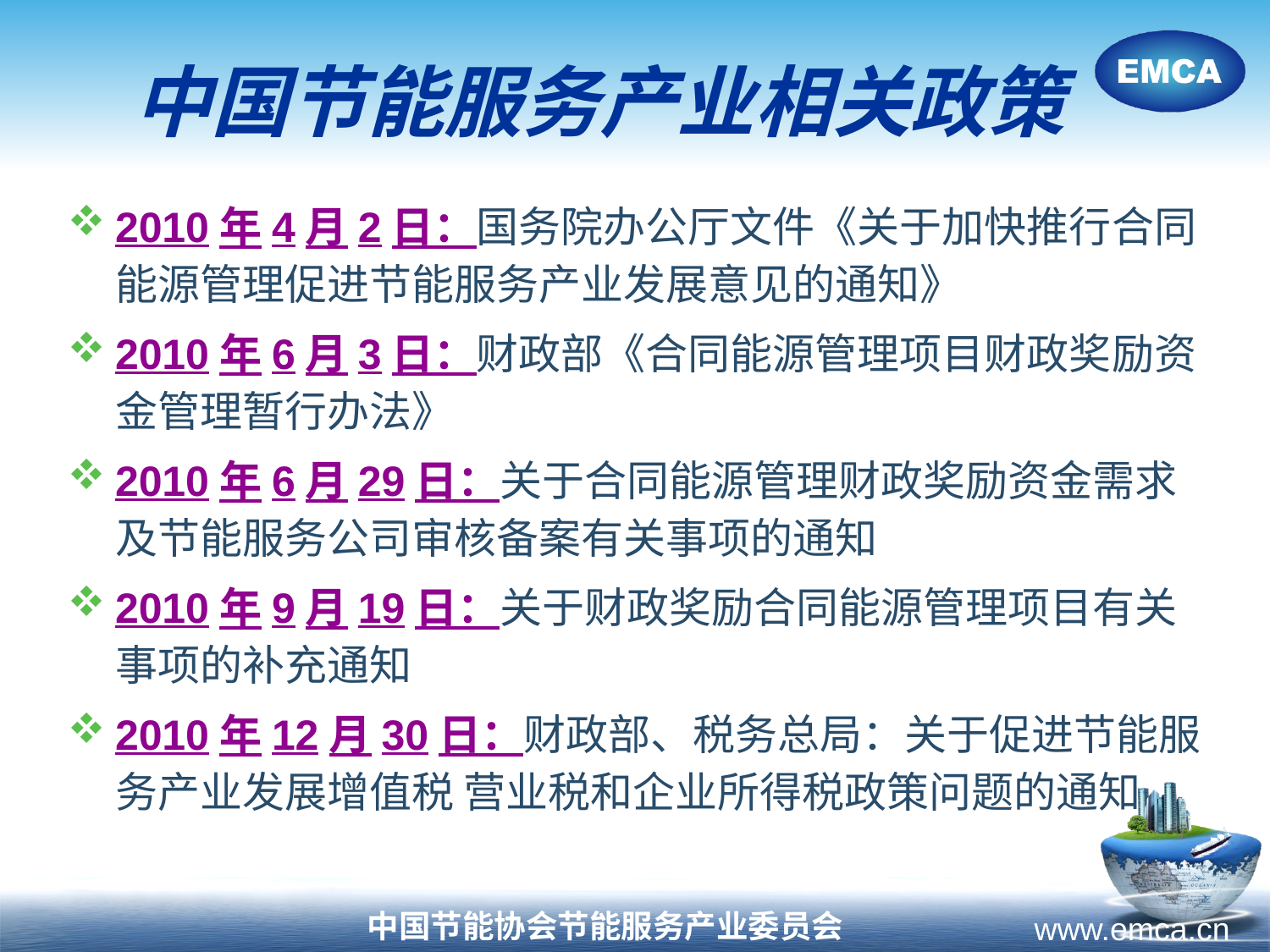

中国节能服务产业相关政策
2010年4月2日：国务院办公厅文件《关于加快推行合同能源管理促进节能服务产业发展意见的通知》
2010年6月3日：财政部《合同能源管理项目财政奖励资金管理暂行办法》
2010年6月29日：关于合同能源管理财政奖励资金需求及节能服务公司审核备案有关事项的通知
2010年9月19日：关于财政奖励合同能源管理项目有关事项的补充通知
2010年12月30日：财政部、税务总局：关于促进节能服务产业发展增值税 营业税和企业所得税政策问题的通知